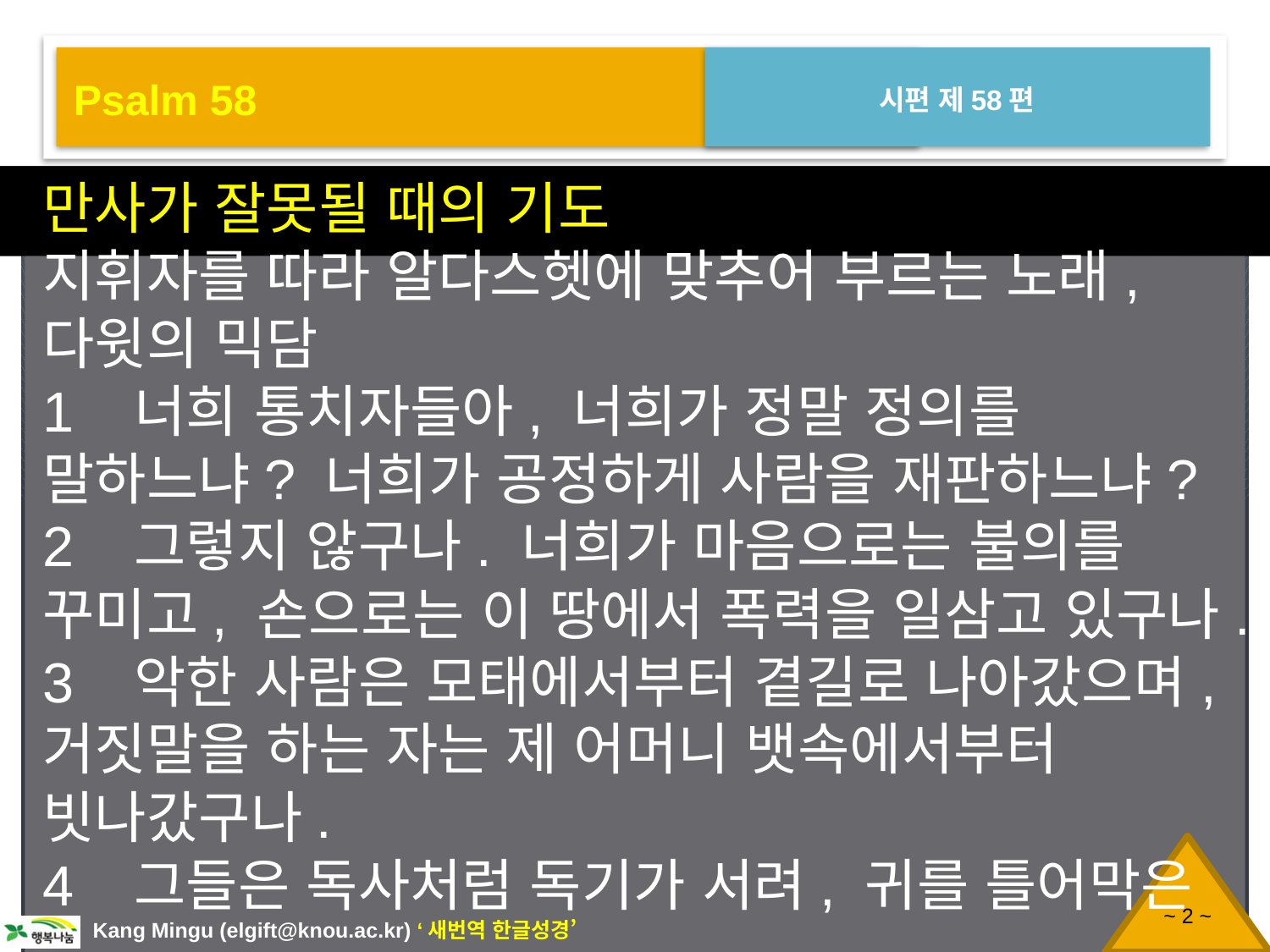

Psalm 58
시편 제58편
만사가 잘못될 때의 기도
지휘자를 따라 알다스헷에 맞추어 부르는 노래, 다윗의 믹담
1   너희 통치자들아, 너희가 정말 정의를 말하느냐? 너희가 공정하게 사람을 재판하느냐?
2   그렇지 않구나. 너희가 마음으로는 불의를 꾸미고, 손으로는 이 땅에서 폭력을 일삼고 있구나.
3   악한 사람은 모태에서부터 곁길로 나아갔으며, 거짓말을 하는 자는 제 어머니 뱃속에서부터 빗나갔구나.
4   그들은 독사처럼 독기가 서려, 귀를 틀어막은